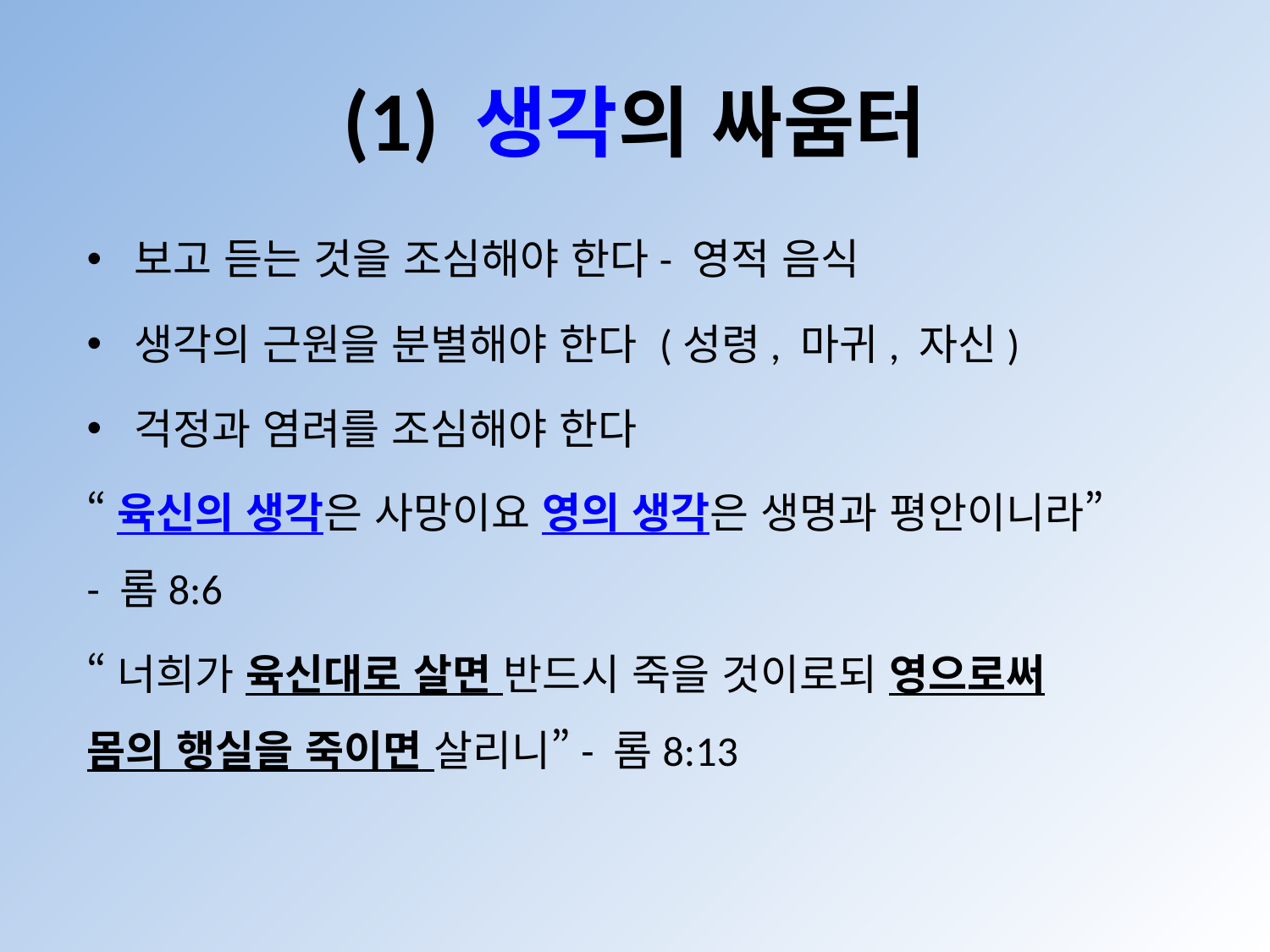

# (1) 생각의 싸움터
보고 듣는 것을 조심해야 한다- 영적 음식
생각의 근원을 분별해야 한다 (성령, 마귀, 자신)
걱정과 염려를 조심해야 한다
“육신의 생각은 사망이요 영의 생각은 생명과 평안이니라”
- 롬8:6
“너희가 육신대로 살면 반드시 죽을 것이로되 영으로써
몸의 행실을 죽이면 살리니”- 롬8:13